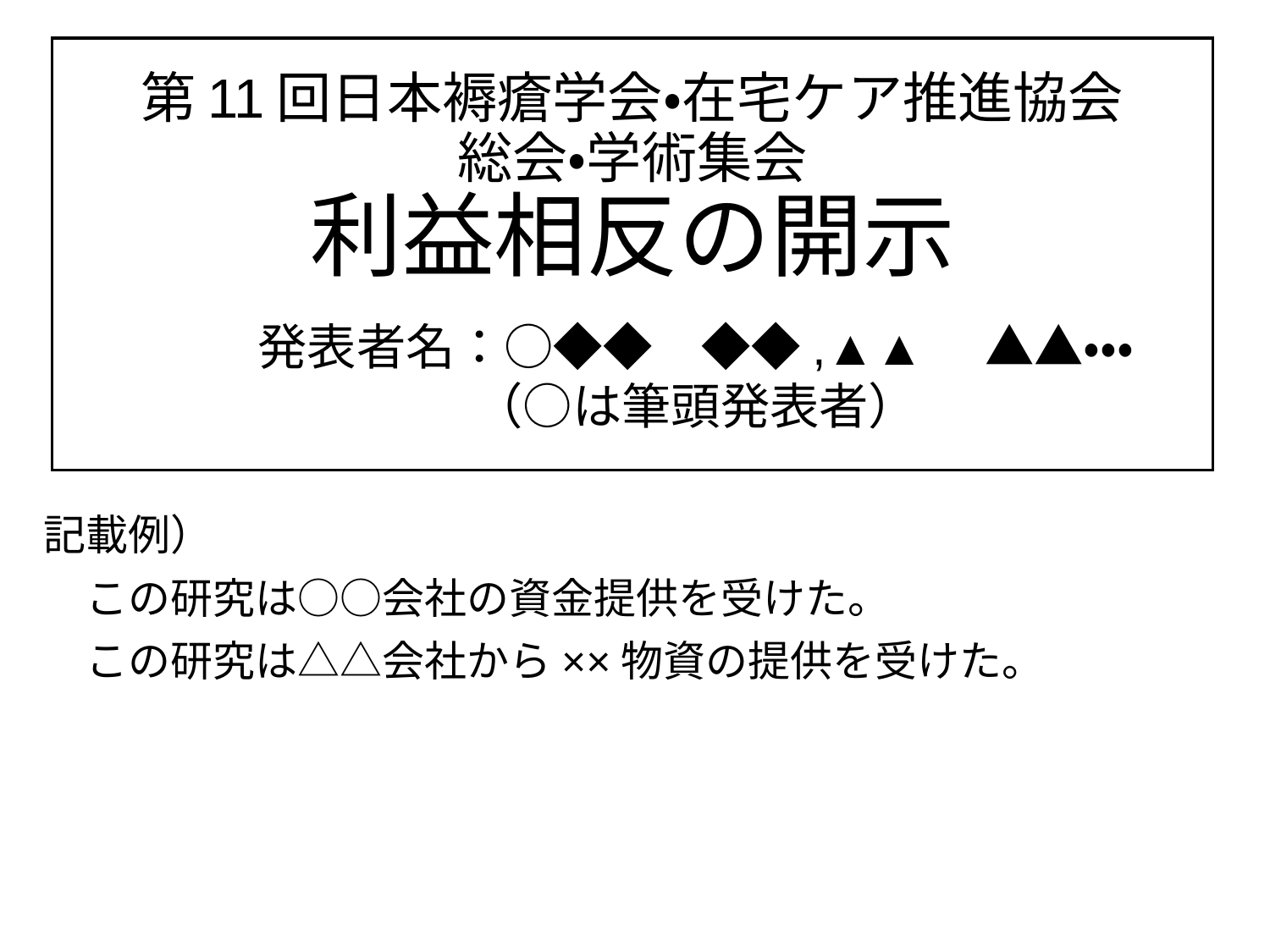

# 第11回日本褥瘡学会・在宅ケア推進協会 総会・学術集会 利益相反の開示
発表者名：○◆◆　◆◆,▲▲　▲▲・・・
（○は筆頭発表者）
記載例）
　この研究は○○会社の資金提供を受けた。
　この研究は△△会社から××物資の提供を受けた。